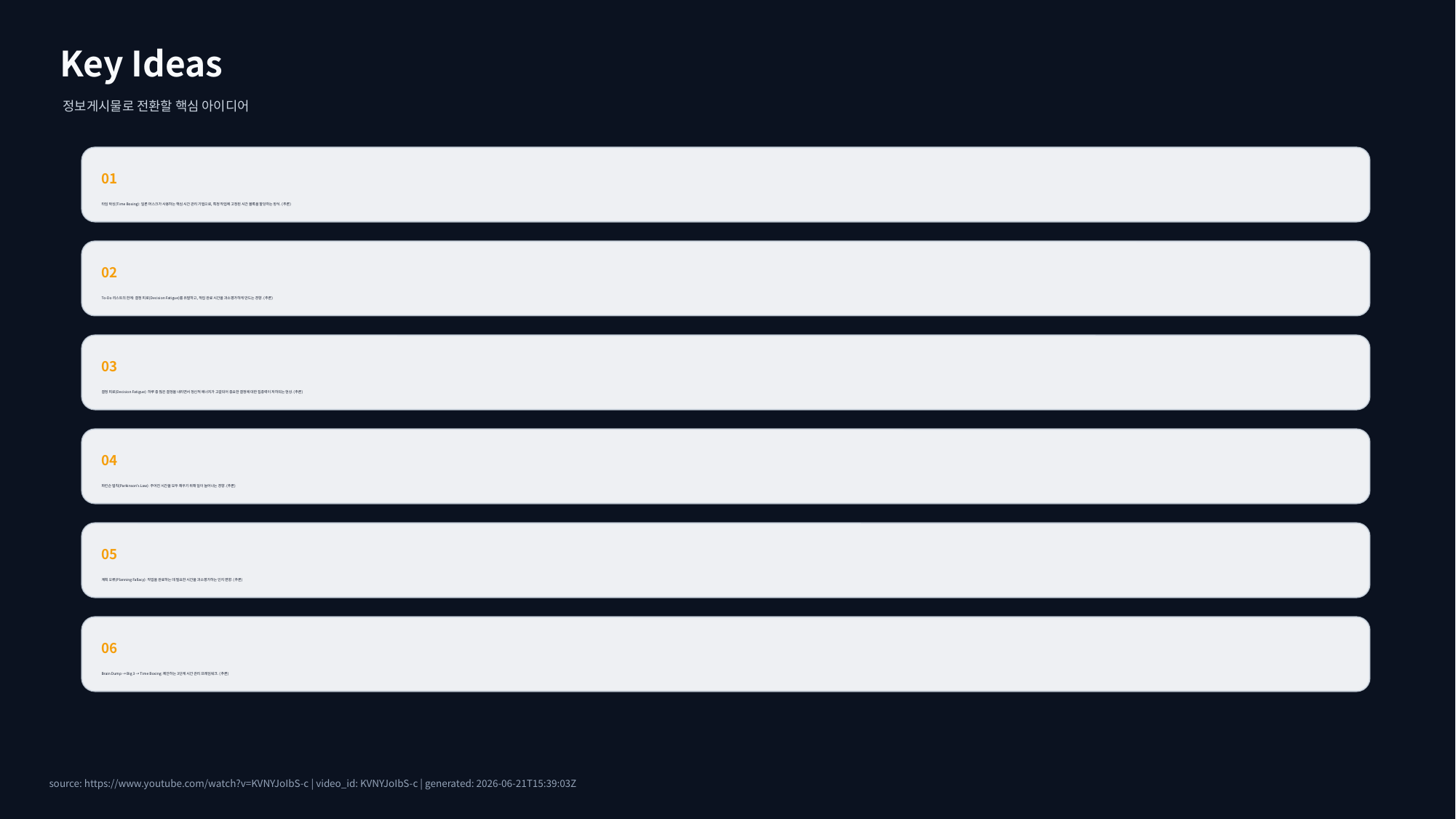

Key Ideas
정보게시물로 전환할 핵심 아이디어

01
타임 박싱(Time Boxing): 일론 머스크가 사용하는 핵심 시간 관리 기법으로, 특정 작업에 고정된 시간 블록을 할당하는 방식. (추론)

02
To-Do 리스트의 한계: 결정 피로(Decision Fatigue)를 유발하고, 작업 완료 시간을 과소평가하게 만드는 경향. (추론)

03
결정 피로(Decision Fatigue): 하루 중 많은 결정을 내리면서 정신적 에너지가 고갈되어 중요한 결정에 대한 집중력이 저하되는 현상. (추론)

04
파킨슨 법칙(Parkinson's Law): 주어진 시간을 모두 채우기 위해 일이 늘어나는 경향. (추론)

05
계획 오류(Planning Fallacy): 작업을 완료하는 데 필요한 시간을 과소평가하는 인지 편향. (추론)

06
Brain Dump → Big 3 → Time Boxing: 제안하는 3단계 시간 관리 프레임워크. (추론)
source: https://www.youtube.com/watch?v=KVNYJoIbS-c | video_id: KVNYJoIbS-c | generated: 2026-06-21T15:39:03Z